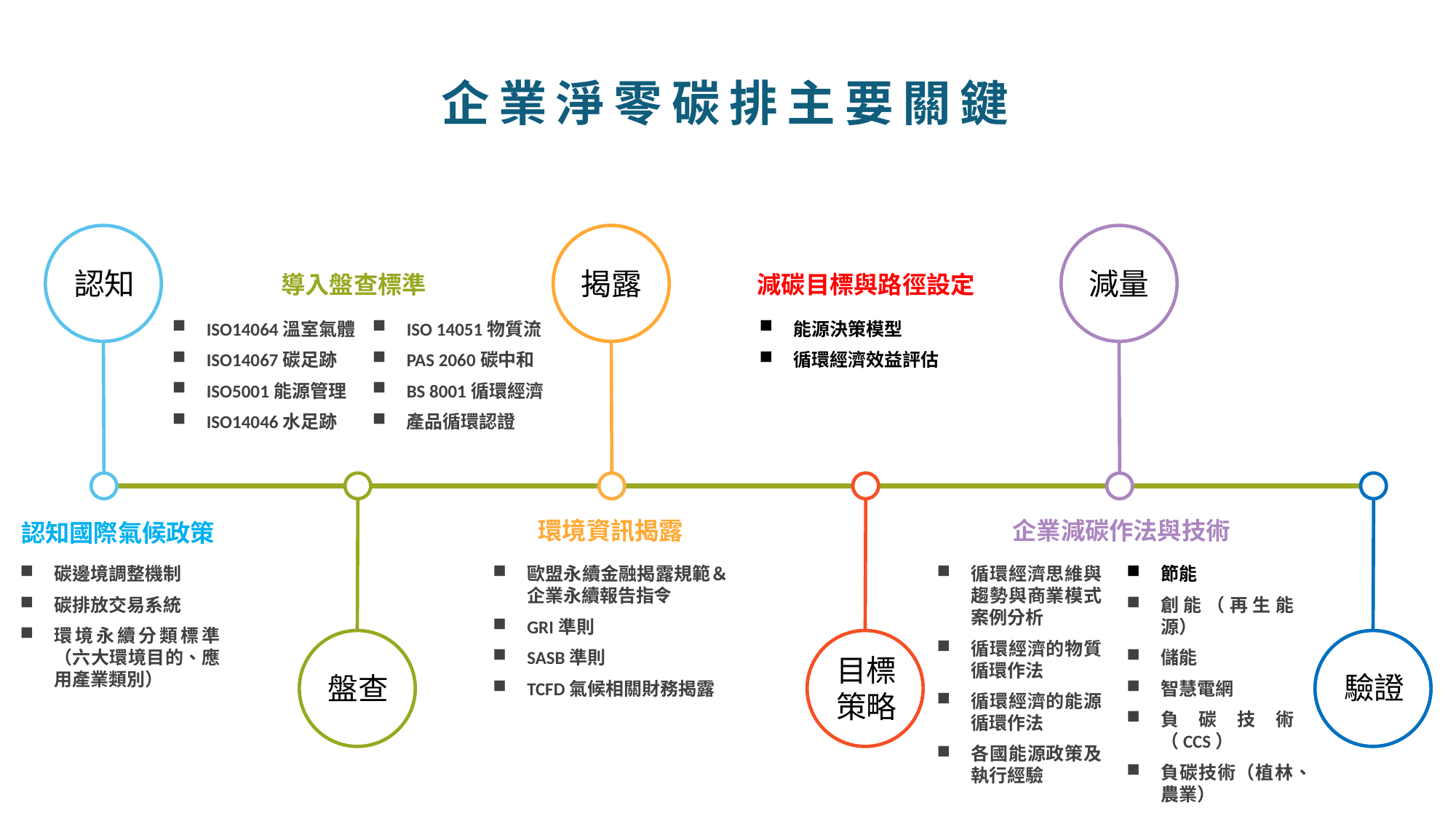

企業淨零碳排主要關鍵

認知

揭露

減量
導入盤查標準
減碳目標與路徑設定
能源決策模型
循環經濟效益評估
ISO14064溫室氣體
ISO14067碳足跡
ISO5001能源管理
ISO14046水足跡
ISO 14051物質流
PAS 2060碳中和
BS 8001循環經濟
產品循環認證

盤查

目標
策略
環境資訊揭露
企業減碳作法與技術
認知國際氣候政策
歐盟永續金融揭露規範＆企業永續報告指令
GRI準則
SASB準則
TCFD氣候相關財務揭露
碳邊境調整機制
碳排放交易系統
環境永續分類標準（六大環境目的、應用產業類別）
循環經濟思維與趨勢與商業模式案例分析
循環經濟的物質循環作法
循環經濟的能源循環作法
各國能源政策及執行經驗
節能
創能（再生能源）
儲能
智慧電網
負碳技術（CCS）
負碳技術（植林、農業）
驗證